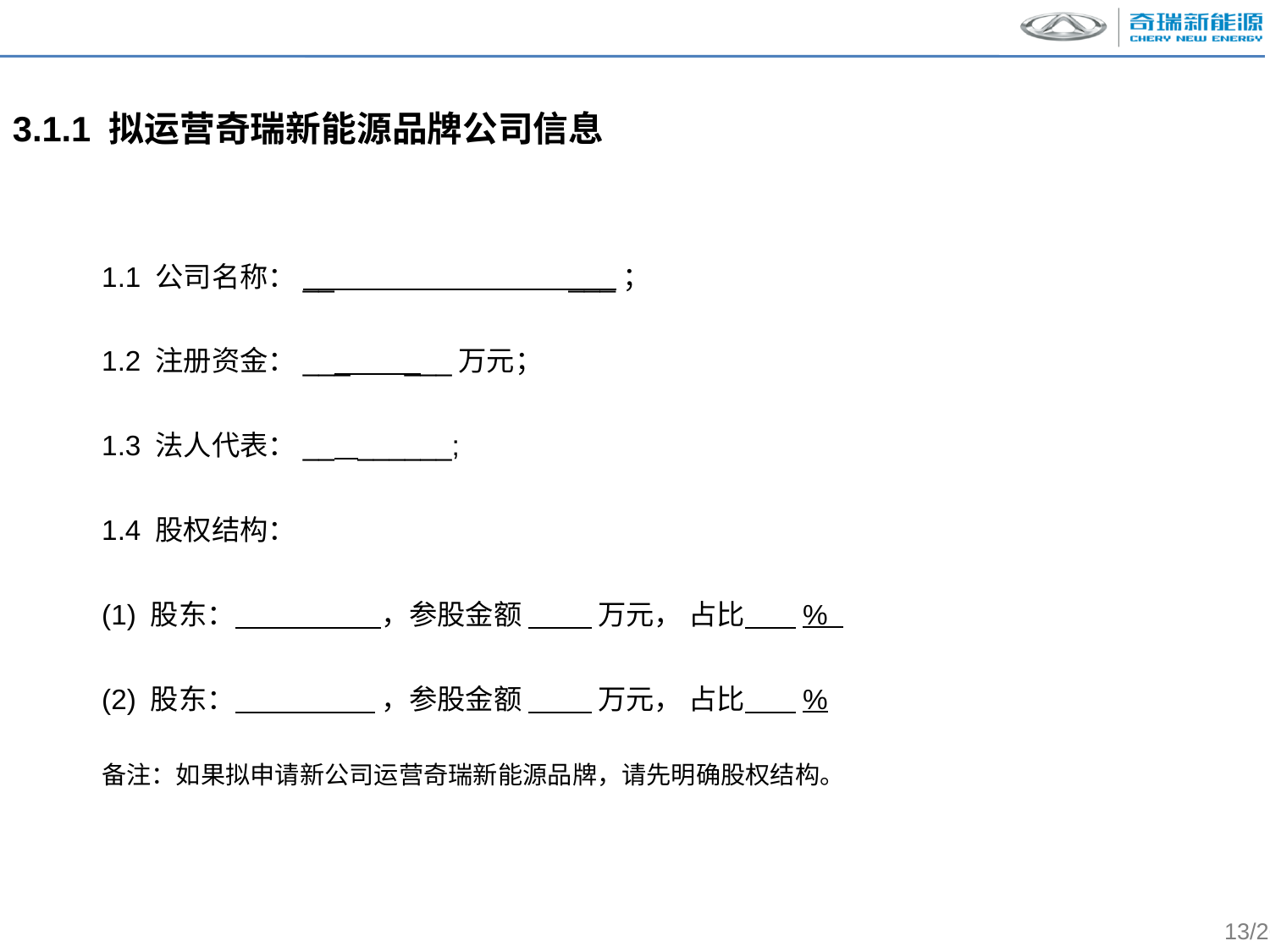

3.1.1 拟运营奇瑞新能源品牌公司信息
1.1 公司名称：__                              ___；
1.2 注册资金：___       ___万元；
1.3 法人代表：__   ______;
1.4 股权结构：
(1) 股东：                       ，参股金额            万元， 占比        %
(2) 股东：                       ，参股金额            万元， 占比        %
备注：如果拟申请新公司运营奇瑞新能源品牌，请先明确股权结构。
13/26